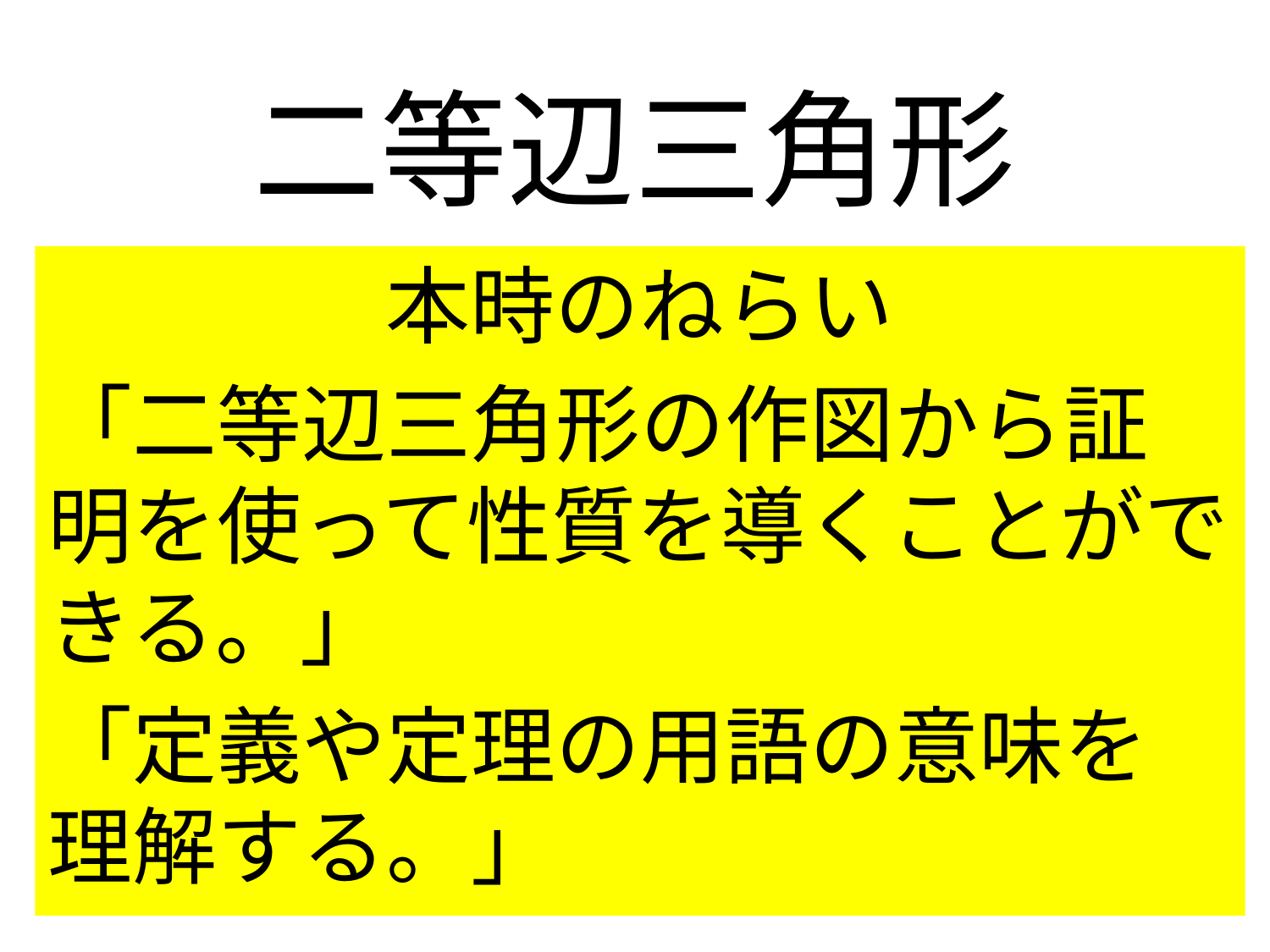

# 二等辺三角形
本時のねらい
「二等辺三角形の作図から証明を使って性質を導くことができる。」
「定義や定理の用語の意味を理解する。」